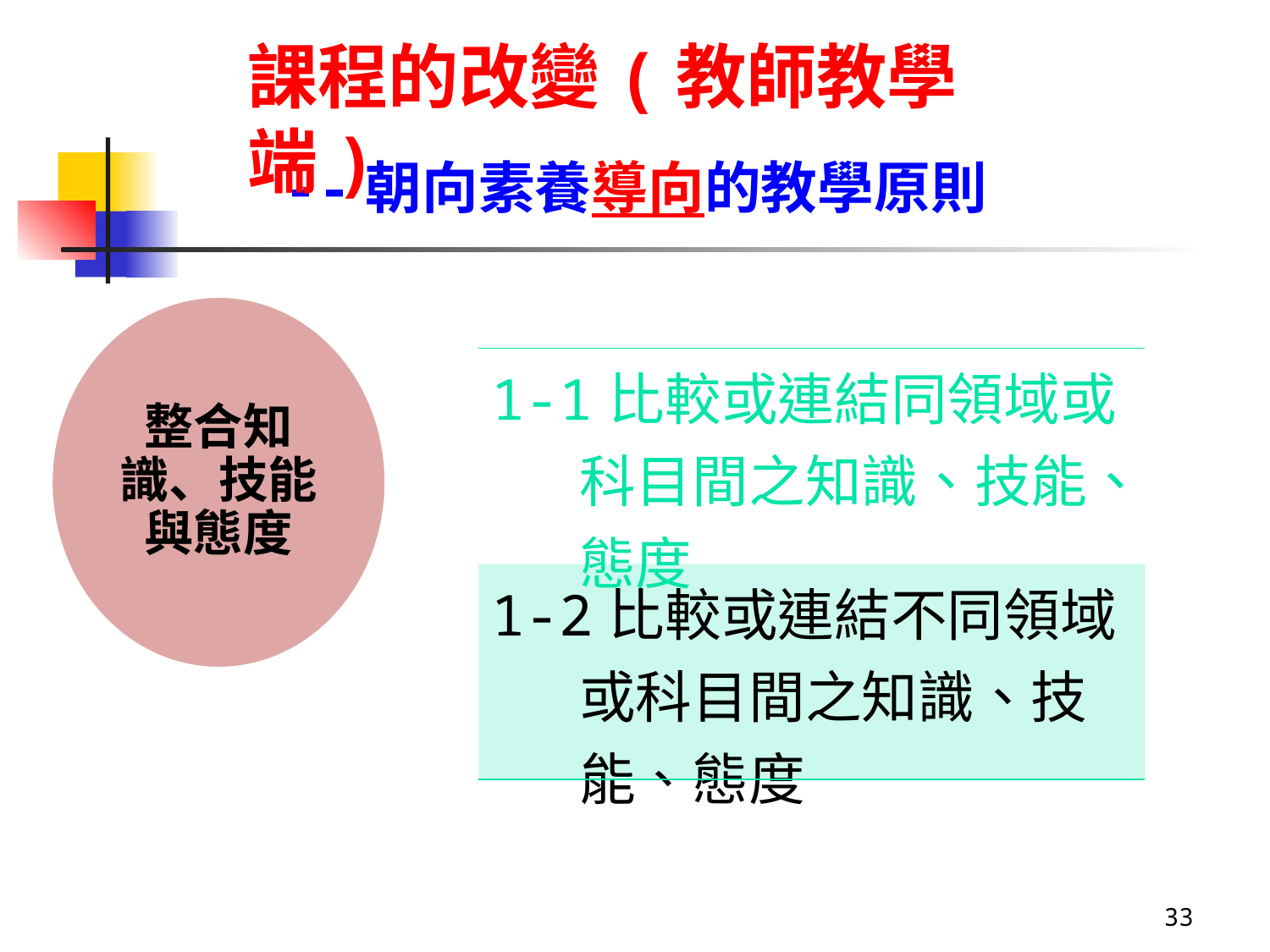

課程的改變(教師教學端)
--朝向素養導向的教學原則

整合知識、技能與態度
| 1-1比較或連結同領域或科目間之知識、技能、態度 |
| --- |
| 1-2比較或連結不同領域或科目間之知識、技能、態度 |
33